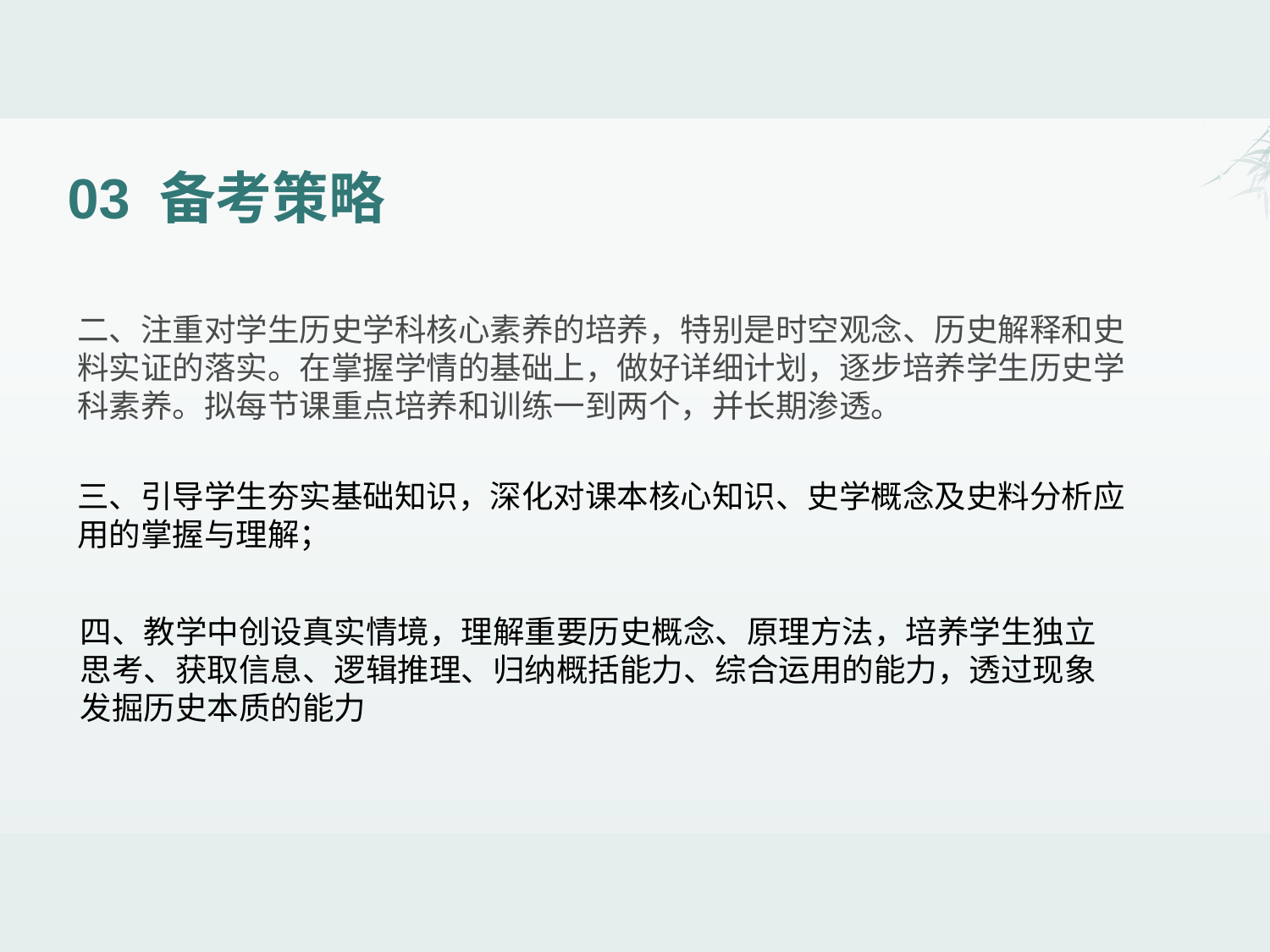

03 备考策略
二、注重对学生历史学科核心素养的培养，特别是时空观念、历史解释和史料实证的落实。在掌握学情的基础上，做好详细计划，逐步培养学生历史学科素养。拟每节课重点培养和训练一到两个，并长期渗透。
三、引导学生夯实基础知识，深化对课本核心知识、史学概念及史料分析应用的掌握与理解；

四、教学中创设真实情境，理解重要历史概念、原理方法，培养学生独立思考、获取信息、逻辑推理、归纳概括能力、综合运用的能力，透过现象发掘历史本质的能力